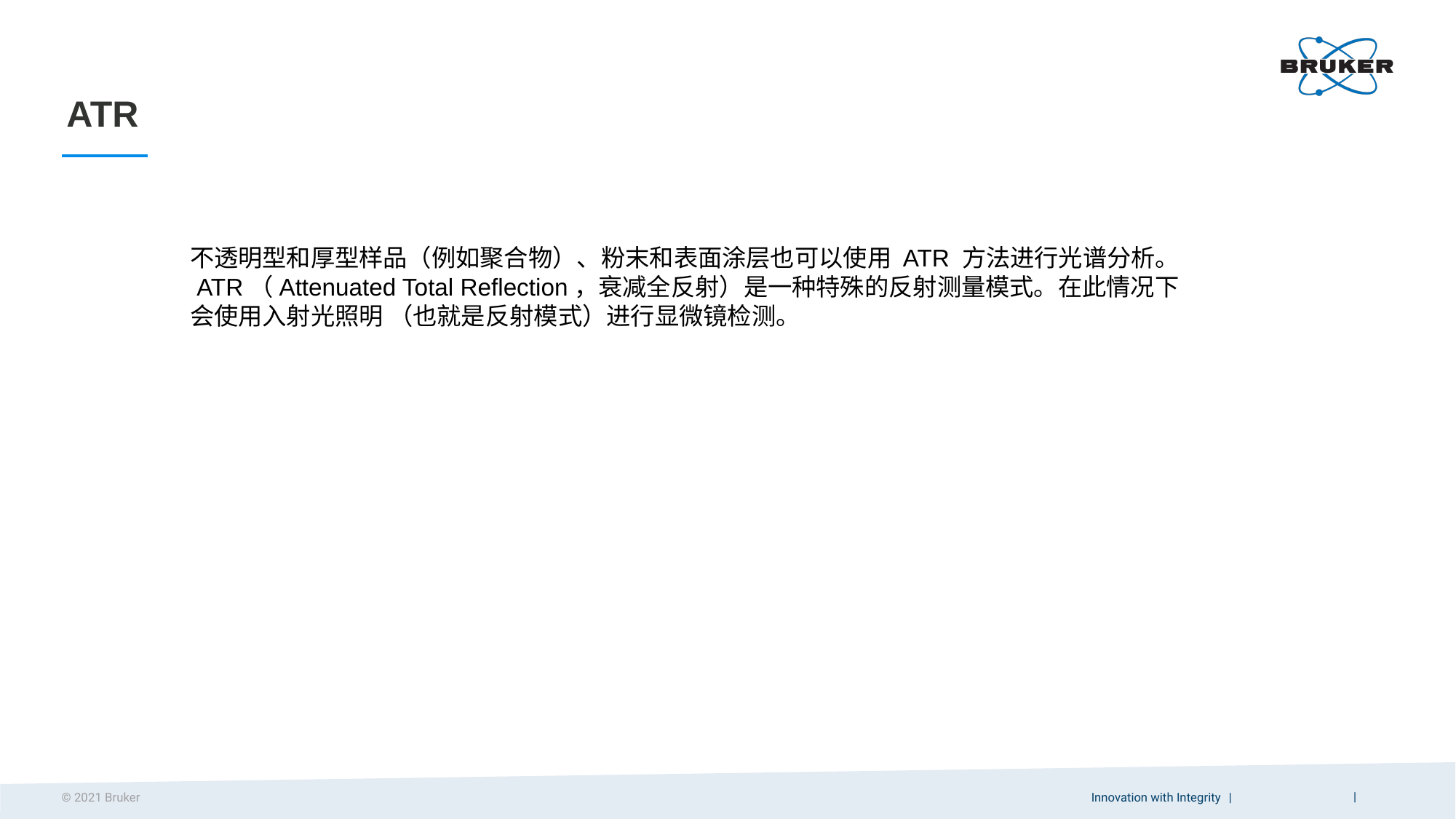

# ATR
不透明型和厚型样品（例如聚合物）、粉末和表面涂层也可以使用 ATR 方法进行光谱分析。
 ATR（Attenuated Total Reflection，衰减全反射）是一种特殊的反射测量模式。在此情况下
会使用入射光照明 （也就是反射模式）进行显微镜检测。
Innovation with Integrity

24